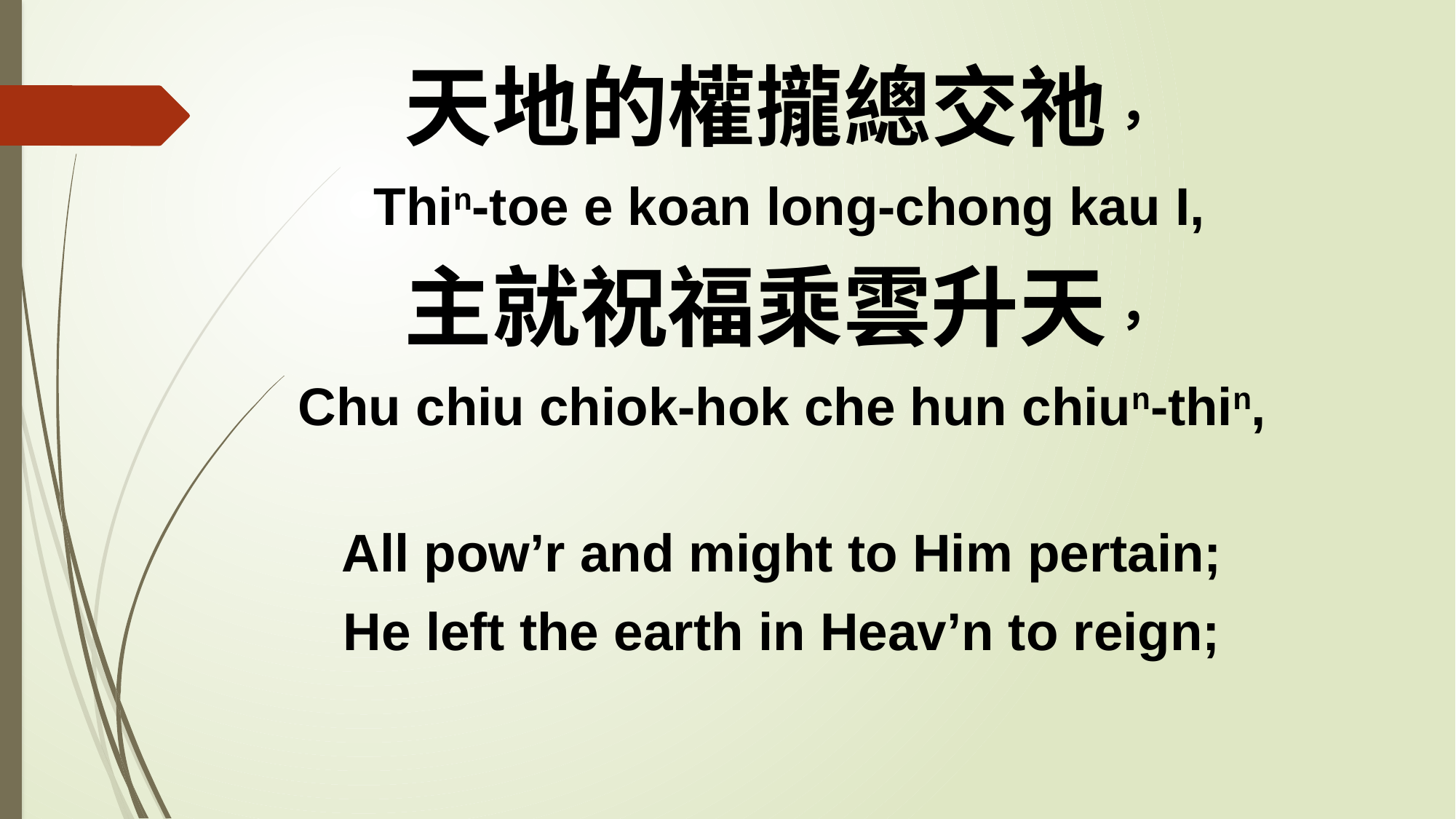

天地的權攏總交祂，
 Thin-toe e koan long-chong kau I,
主就祝福乘雲升天，
Chu chiu chiok-hok che hun chiun-thin,

All pow’r and might to Him pertain;
He left the earth in Heav’n to reign;